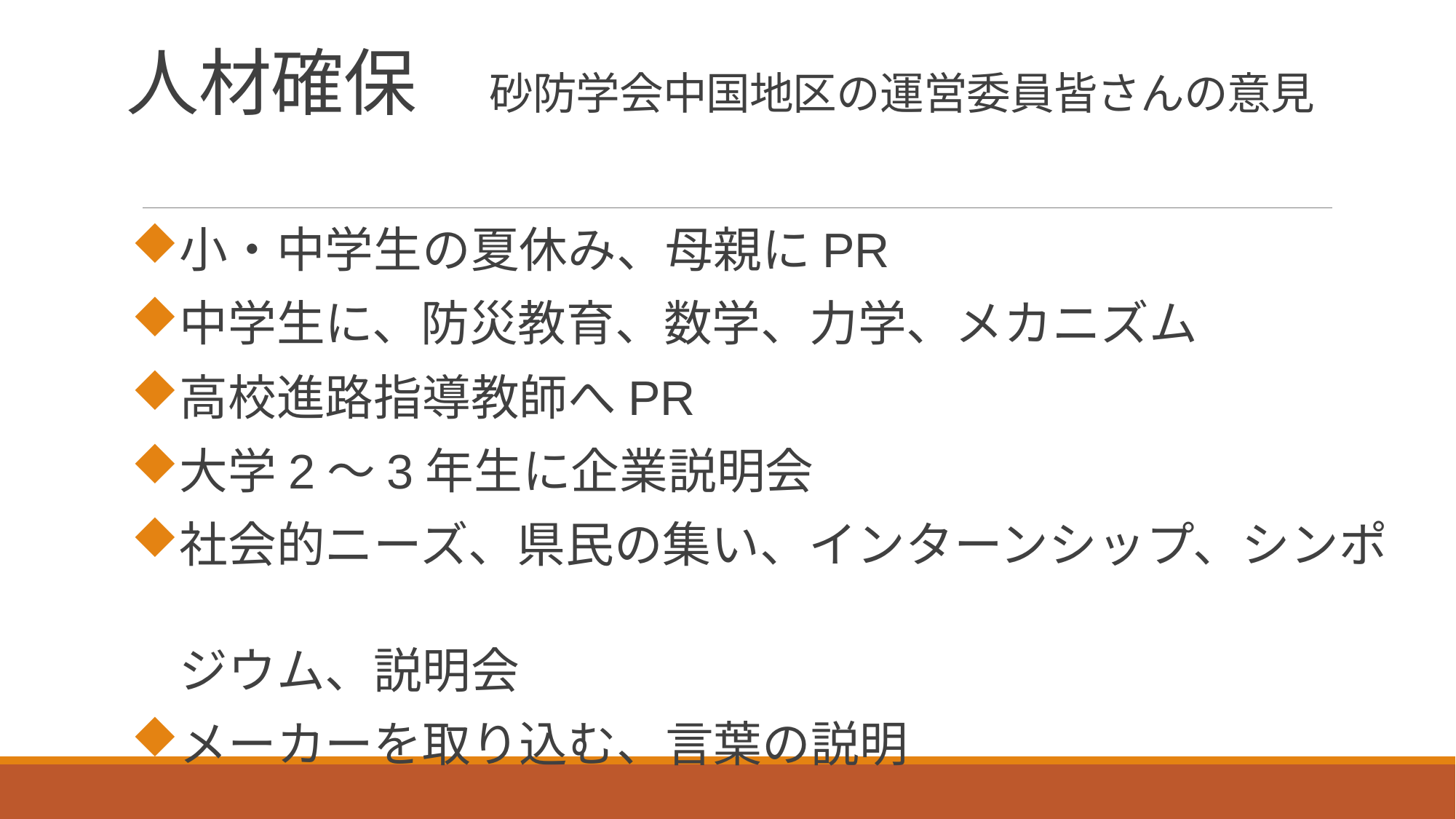

# 人材確保　砂防学会中国地区の運営委員皆さんの意見
小・中学生の夏休み、母親にPR
中学生に、防災教育、数学、力学、メカニズム
高校進路指導教師へPR
大学2～3年生に企業説明会
社会的ニーズ、県民の集い、インターンシップ、シンポ
　ジウム、説明会
メーカーを取り込む、言葉の説明